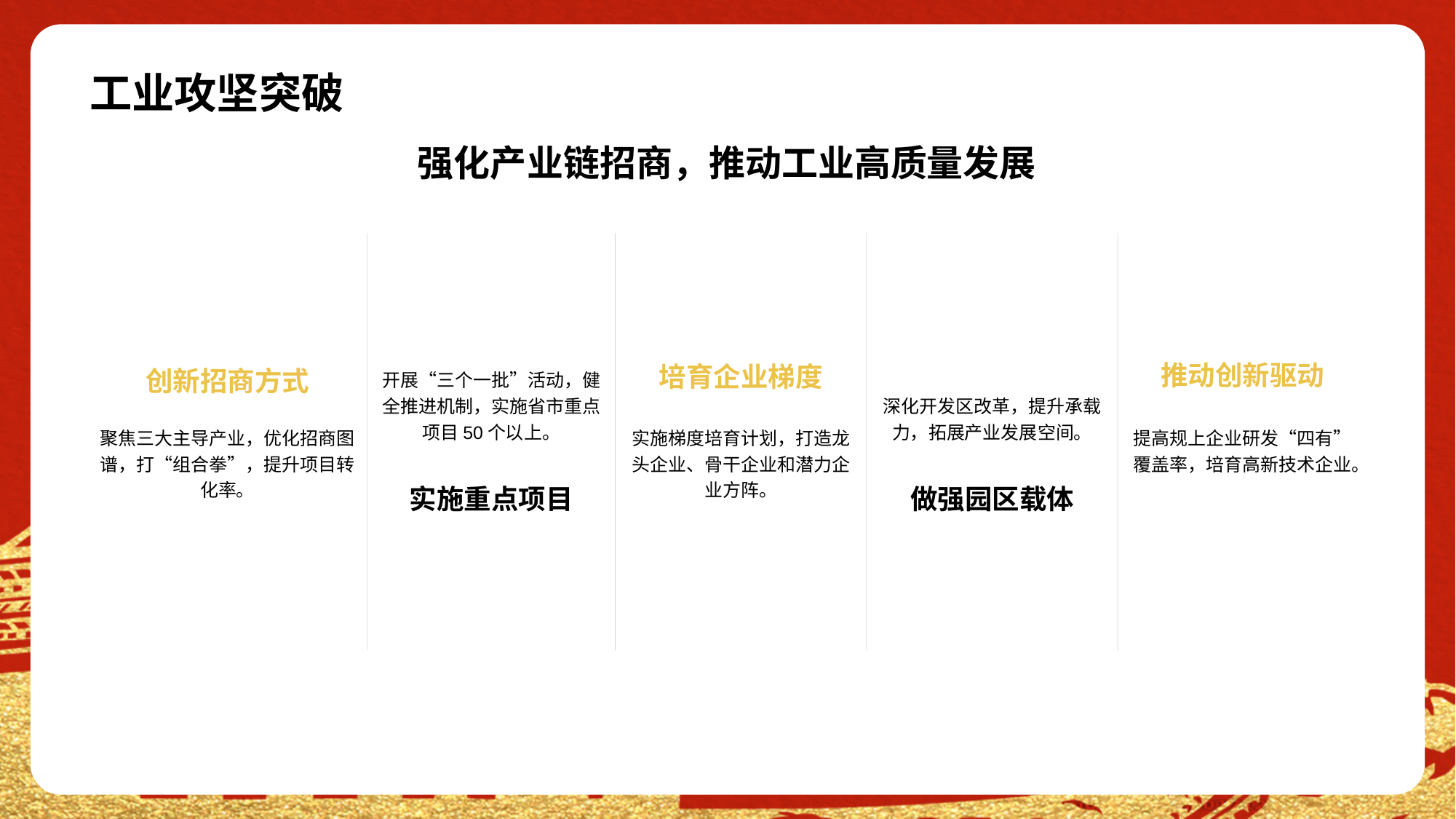

# 工业攻坚突破
强化产业链招商，推动工业高质量发展
推动创新驱动
提高规上企业研发“四有”覆盖率，培育高新技术企业。
培育企业梯度
实施梯度培育计划，打造龙头企业、骨干企业和潜力企业方阵。
创新招商方式
聚焦三大主导产业，优化招商图谱，打“组合拳”，提升项目转化率。
开展“三个一批”活动，健全推进机制，实施省市重点项目50个以上。
实施重点项目
深化开发区改革，提升承载力，拓展产业发展空间。
做强园区载体